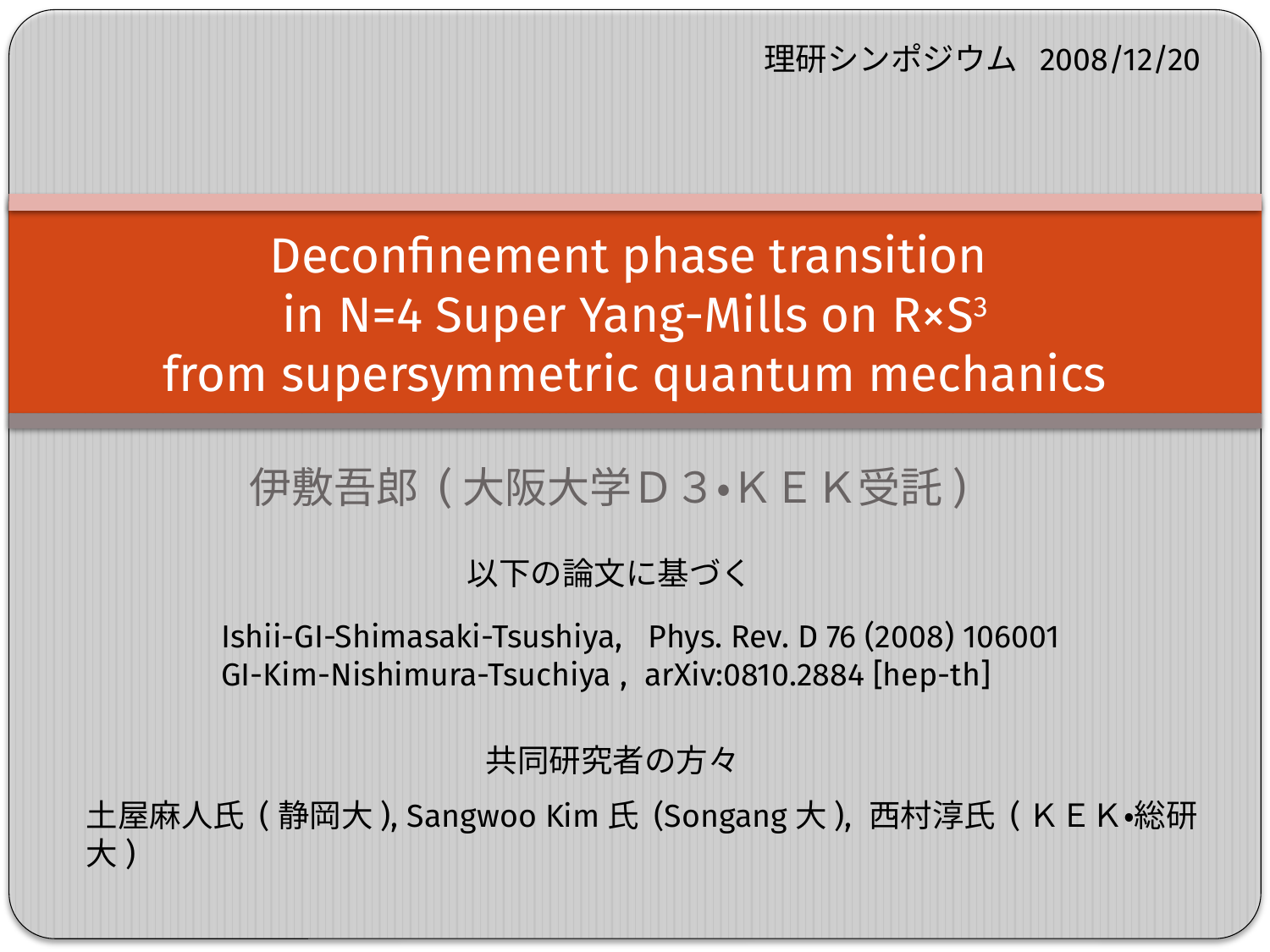

理研シンポジウム  2008/12/20
# Deconfinement phase transition in N=4 Super Yang-Mills on R×S3 from supersymmetric quantum mechanics
伊敷吾郎 (大阪大学Ｄ３・ＫＥＫ受託)
以下の論文に基づく
Ishii-GI-Shimasaki-Tsushiya,   Phys. Rev. D 76 (2008) 106001
GI-Kim-Nishimura-Tsuchiya ,  arXiv:0810.2884 [hep-th]
共同研究者の方々
土屋麻人氏 (静岡大), Sangwoo Kim氏 (Songang大), 西村淳氏 (ＫＥＫ・総研大)